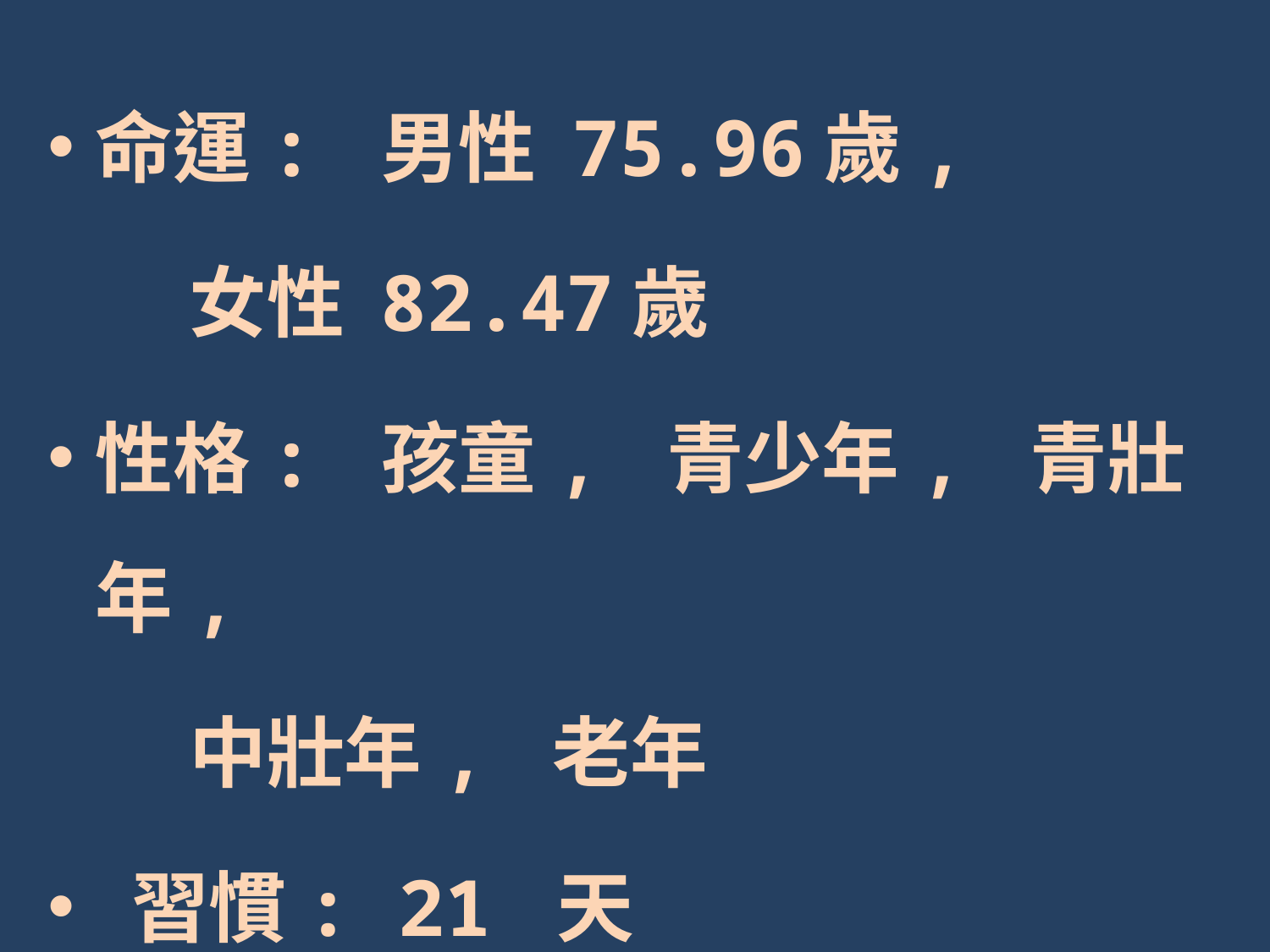

命運: 男性 75.96歲,
       女性 82.47歲
性格: 孩童, 青少年, 青壯年,
       中壯年, 老年
 習慣: 21 天